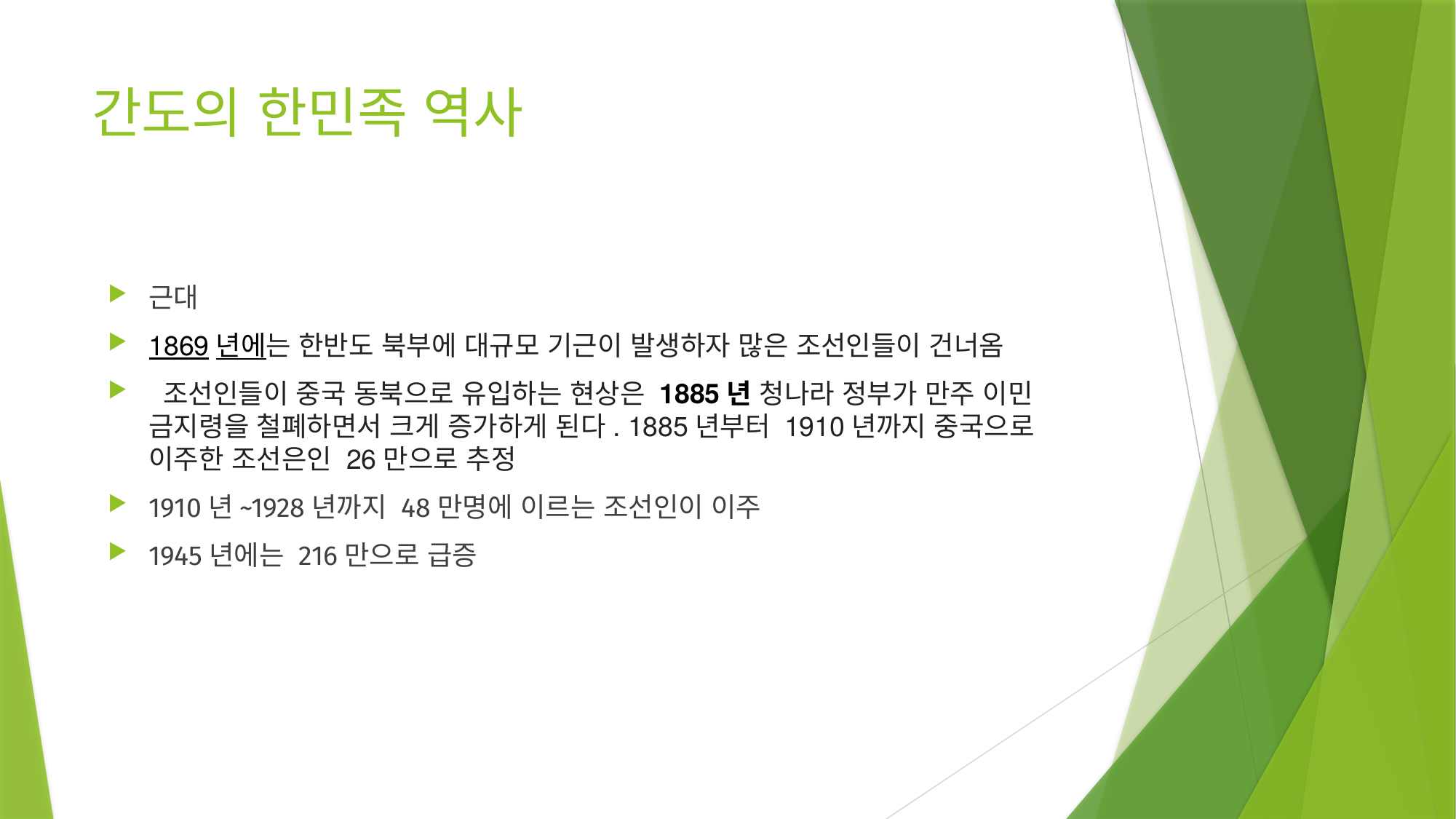

# 간도의 한민족 역사
근대
1869년에는 한반도 북부에 대규모 기근이 발생하자 많은 조선인들이 건너옴
 조선인들이 중국 동북으로 유입하는 현상은 1885년 청나라 정부가 만주 이민 금지령을 철폐하면서 크게 증가하게 된다. 1885년부터 1910년까지 중국으로 이주한 조선은인 26만으로 추정
1910년~1928년까지 48만명에 이르는 조선인이 이주
1945년에는 216만으로 급증